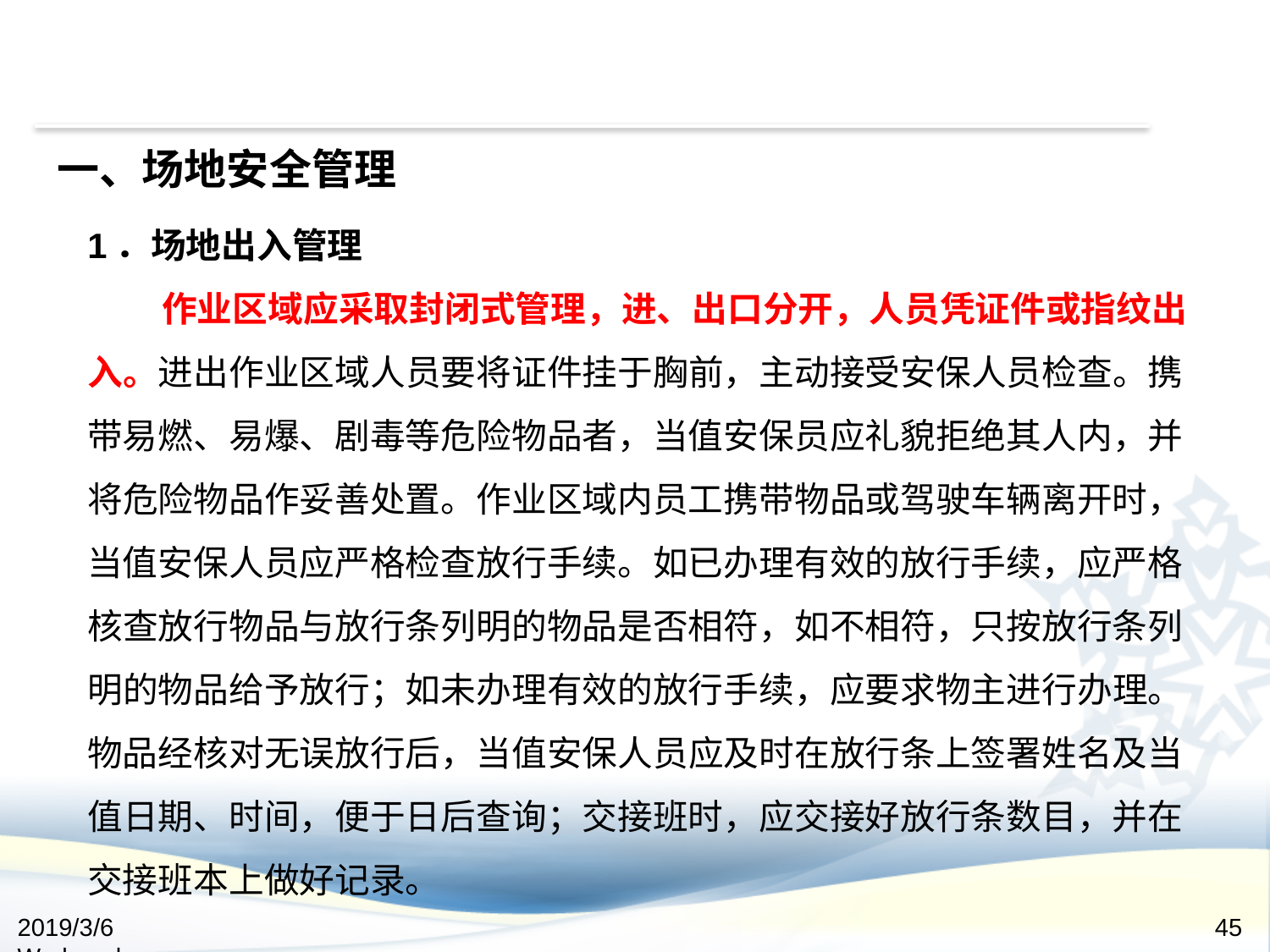

一、场地安全管理
1．场地出入管理
作业区域应采取封闭式管理，进、出口分开，人员凭证件或指纹出入。进出作业区域人员要将证件挂于胸前，主动接受安保人员检查。携带易燃、易爆、剧毒等危险物品者，当值安保员应礼貌拒绝其人内，并将危险物品作妥善处置。作业区域内员工携带物品或驾驶车辆离开时，当值安保人员应严格检查放行手续。如已办理有效的放行手续，应严格核查放行物品与放行条列明的物品是否相符，如不相符，只按放行条列明的物品给予放行；如未办理有效的放行手续，应要求物主进行办理。物品经核对无误放行后，当值安保人员应及时在放行条上签署姓名及当值日期、时间，便于日后查询；交接班时，应交接好放行条数目，并在交接班本上做好记录。